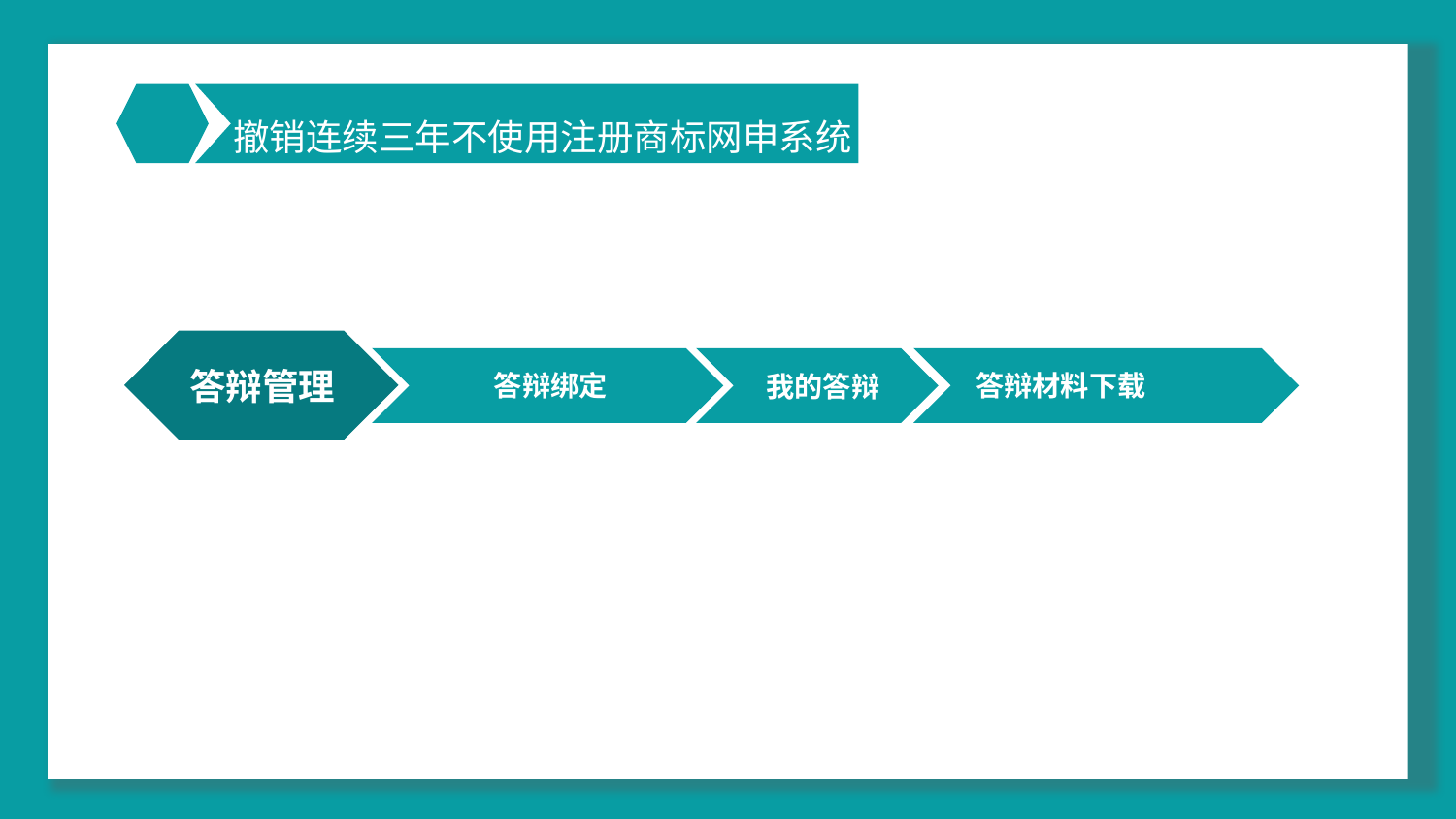

撤销连续三年不使用注册商标网申系统

答辩管理
答辩绑定
答辩材料下载
我的答辩